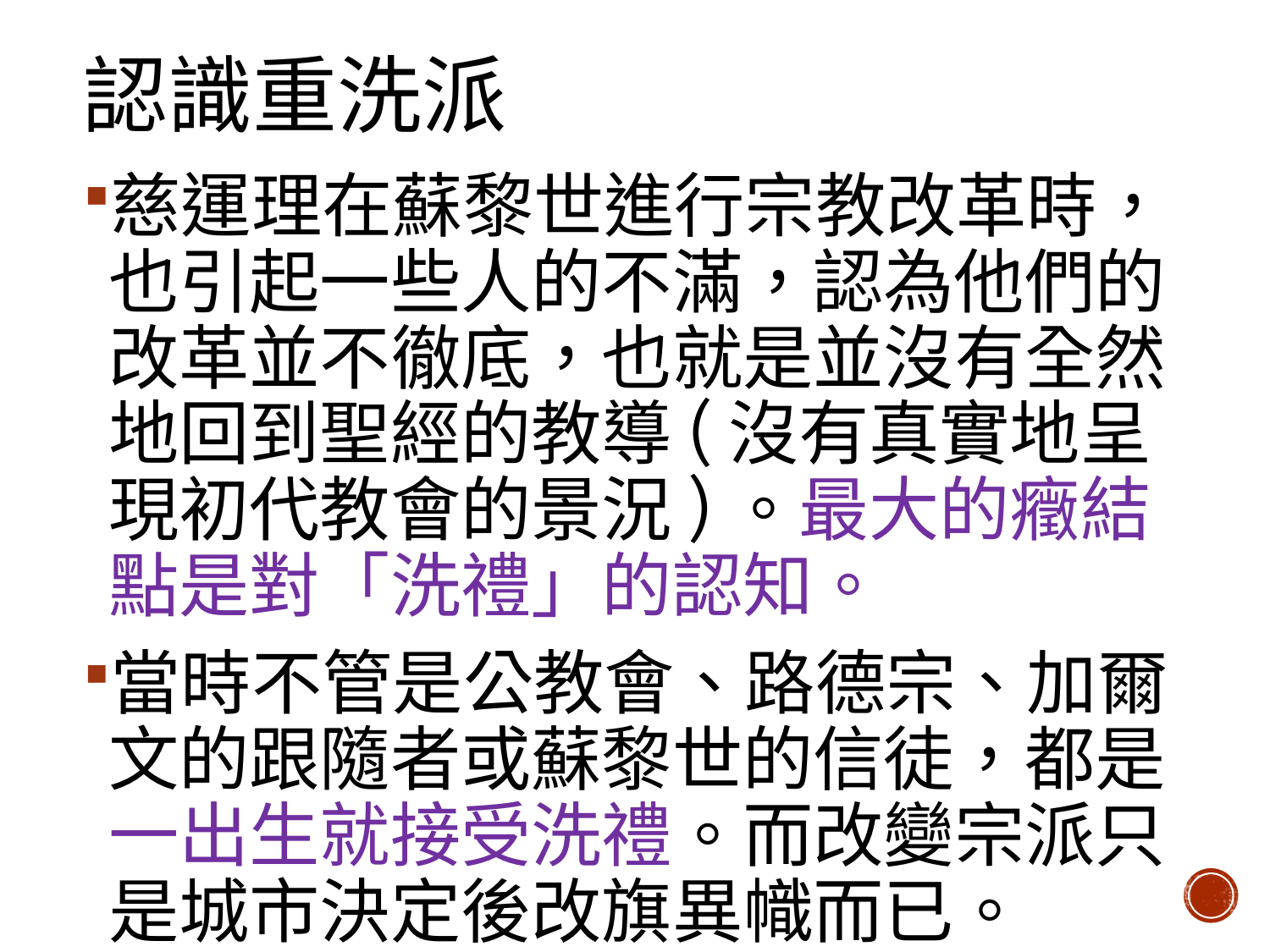

# 認識重洗派
慈運理在蘇黎世進行宗教改革時，也引起一些人的不滿，認為他們的改革並不徹底，也就是並沒有全然地回到聖經的教導(沒有真實地呈現初代教會的景況)。最大的癥結點是對「洗禮」的認知。
當時不管是公教會、路德宗、加爾文的跟隨者或蘇黎世的信徒，都是一出生就接受洗禮。而改變宗派只是城市決定後改旗異幟而已。